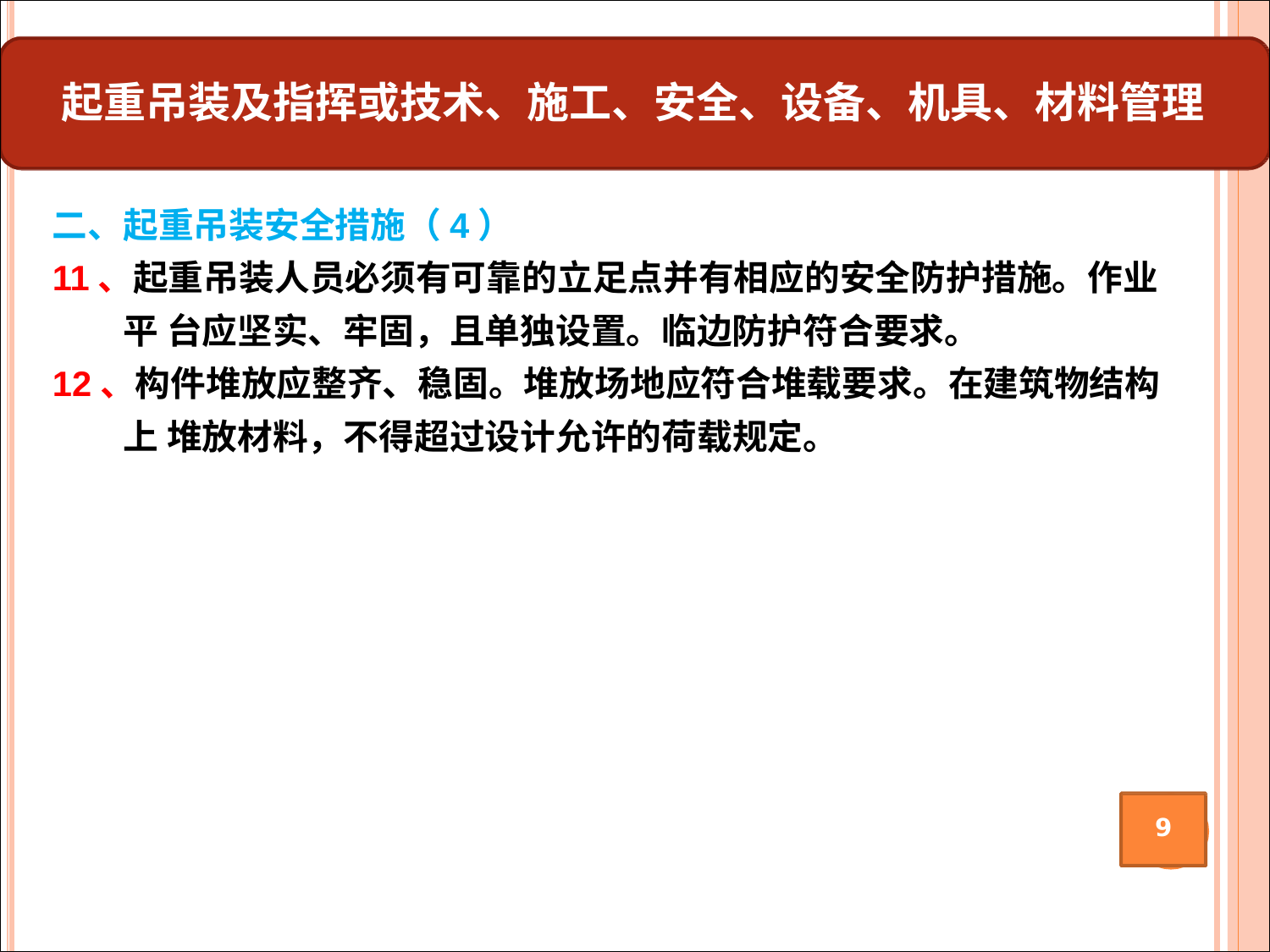

# 起重吊装及指挥或技术、施工、安全、设备、机具、材料管理
二、起重吊装安全措施（4）
11、起重吊装人员必须有可靠的立足点并有相应的安全防护措施。作业平 台应坚实、牢固，且单独设置。临边防护符合要求。
12、构件堆放应整齐、稳固。堆放场地应符合堆载要求。在建筑物结构上 堆放材料，不得超过设计允许的荷载规定。

9